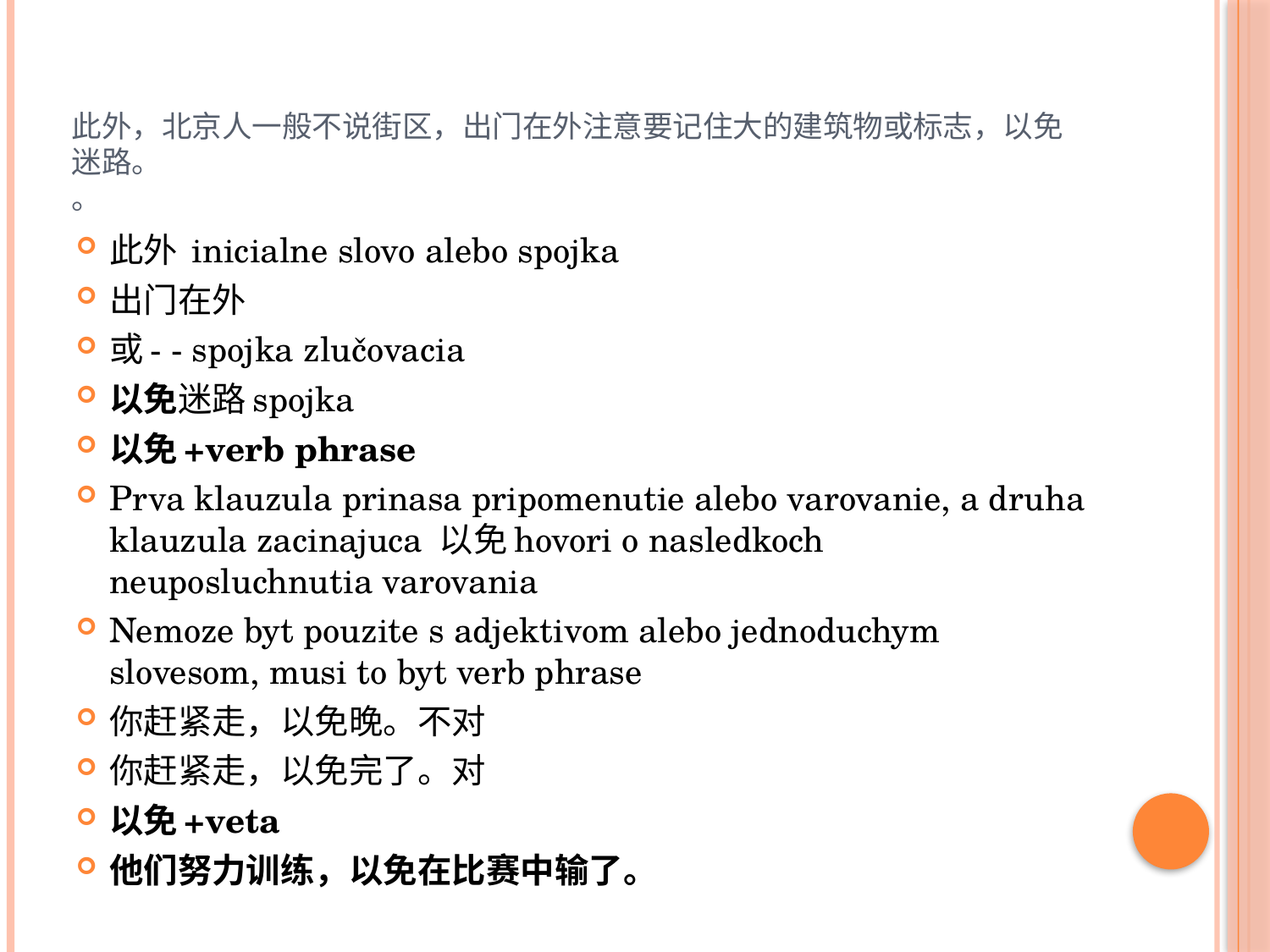

# 此外，北京人一般不说街区，出门在外注意要记住大的建筑物或标志，以免迷路。 。
此外 inicialne slovo alebo spojka
出门在外
或- - spojka zlučovacia
以免迷路spojka
以免+verb phrase
Prva klauzula prinasa pripomenutie alebo varovanie, a druha klauzula zacinajuca 以免hovori o nasledkoch neuposluchnutia varovania
Nemoze byt pouzite s adjektivom alebo jednoduchym slovesom, musi to byt verb phrase
你赶紧走，以免晚。不对
你赶紧走，以免完了。对
以免+veta
他们努力训练，以免在比赛中输了。